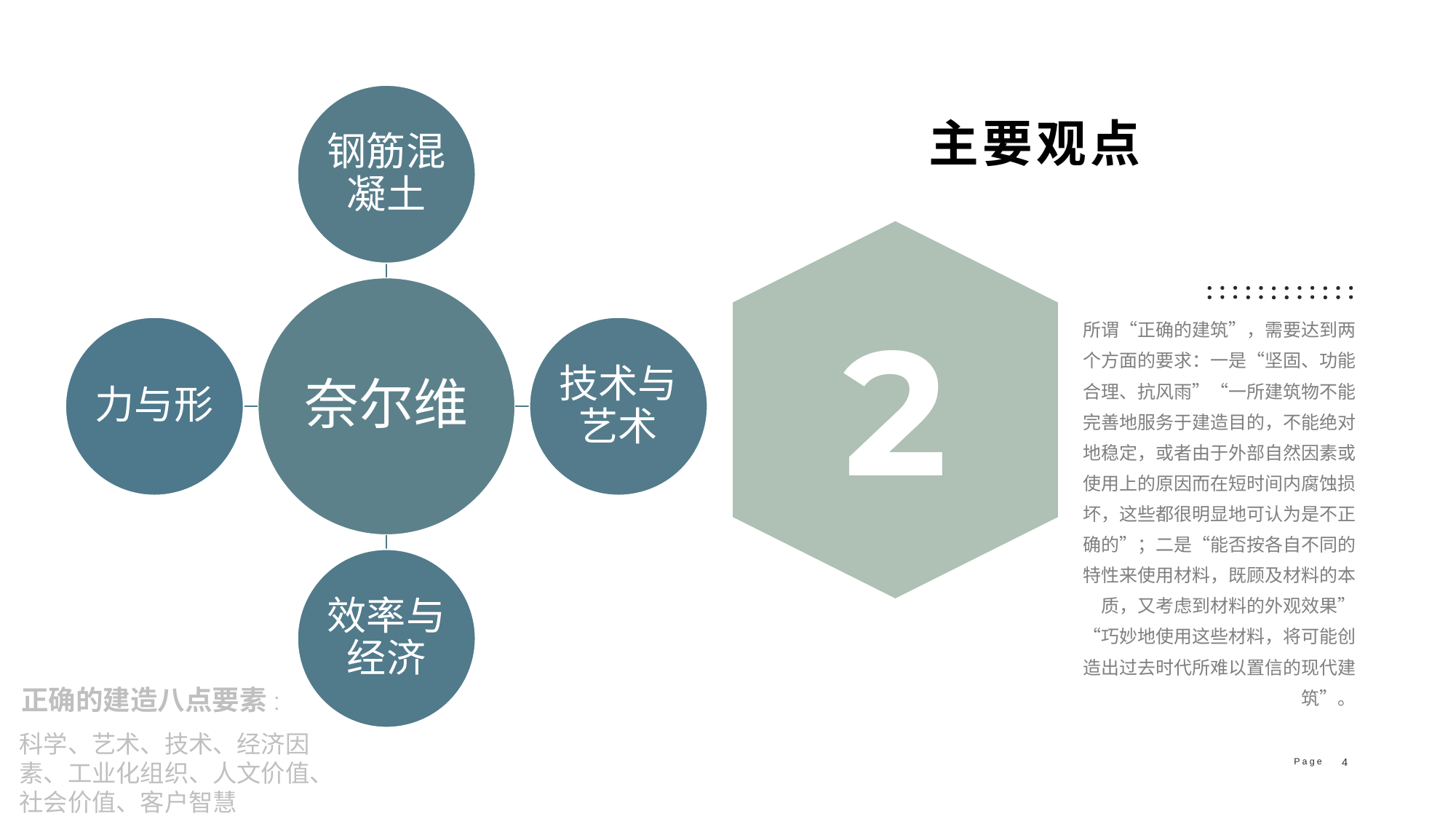

奈尔维

钢筋混凝土

技术与艺术

效率与经济

力与形
主要观点

2
所谓“正确的建筑”，需要达到两个方面的要求：一是“坚固、功能合理、抗风雨”“一所建筑物不能完善地服务于建造目的，不能绝对地稳定，或者由于外部自然因素或使用上的原因而在短时间内腐蚀损坏，这些都很明显地可认为是不正确的”；二是“能否按各自不同的特性来使用材料，既顾及材料的本质，又考虑到材料的外观效果”“巧妙地使用这些材料，将可能创造出过去时代所难以置信的现代建筑”。
正确的建造八点要素:
科学、艺术、技术、经济因素、工业化组织、人文价值、社会价值、客户智慧